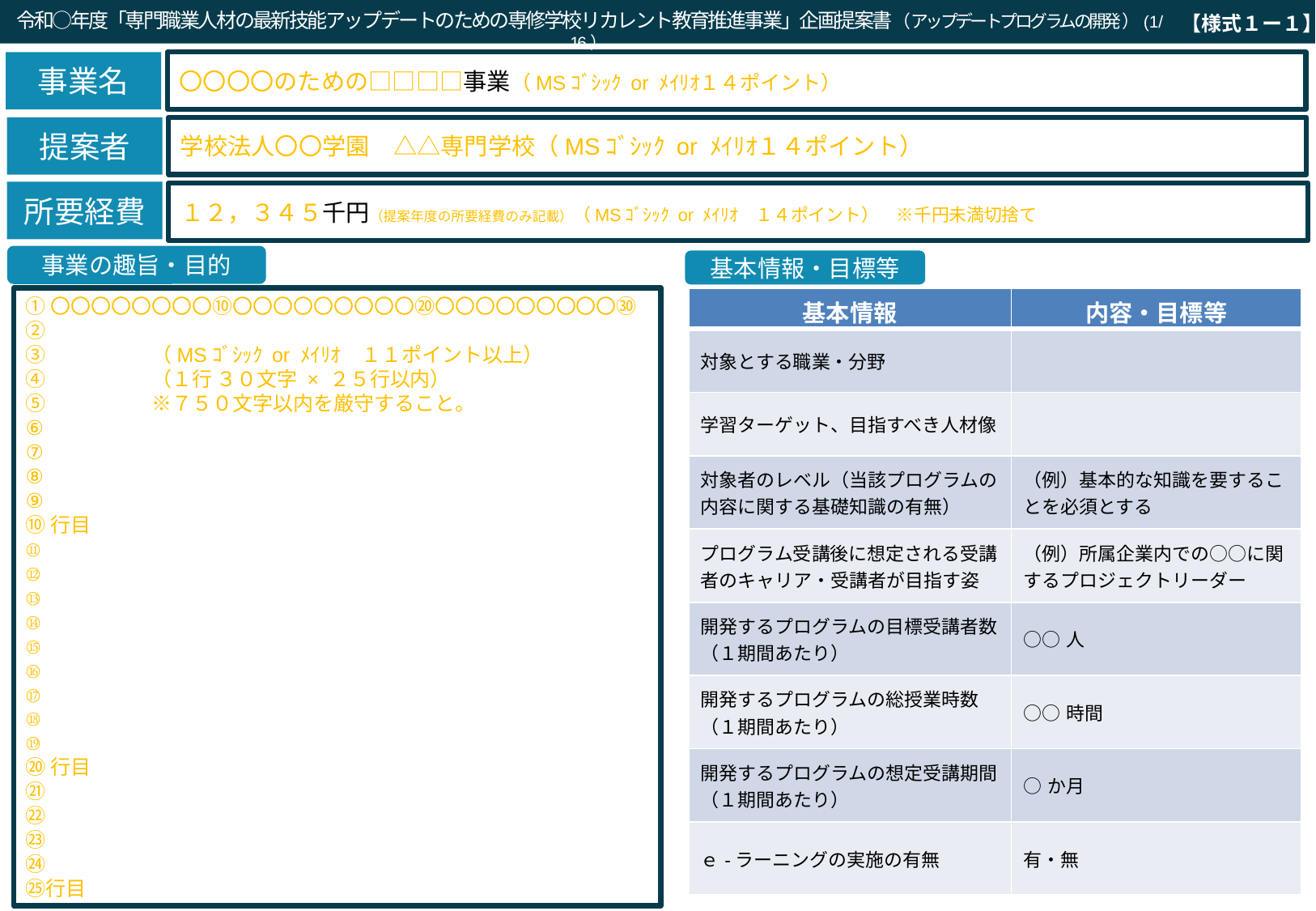

※「当該ページ／全体ページ数」を記載すること（以下同じ）
　（当該ページ数は自動的に入力されます。
　全体ページは置換機能で変換すれば一括で変更できます）

令和○年度「専門職業人材の最新技能アップデートのための専修学校リカレント教育推進事業」企画提案書（アップデートプログラムの開発）(1/16）
【様式１ー１】
事業名
〇〇〇〇のための□□□□事業（MSｺﾞｼｯｸ or ﾒｲﾘｵ１４ポイント）
提案者
学校法人〇〇学園　△△専門学校（MSｺﾞｼｯｸ or ﾒｲﾘｵ１４ポイント）
所要経費
１２，３４５千円（提案年度の所要経費のみ記載）（MSｺﾞｼｯｸ or ﾒｲﾘｵ　１４ポイント）　※千円未満切捨て
事業の趣旨・目的
基本情報・目標等
①〇〇〇〇〇〇〇〇⑩〇〇〇〇〇〇〇〇〇⑳〇〇〇〇〇〇〇〇〇㉚
②
③　　　　　（MSｺﾞｼｯｸ or ﾒｲﾘｵ　１１ポイント以上）
④　　　　　（１行 ３０文字 × ２５行以内）
⑤　　　　　※７５０文字以内を厳守すること。
⑥
⑦
⑧
⑨
⑩行目
⑪
⑫
⑬
⑭
⑮
⑯
⑰
⑱
⑲
⑳行目
㉑
㉒
㉓
㉔
㉕行目

| 基本情報 | 内容・目標等 |
| --- | --- |
| 対象とする職業・分野 |  |
| 学習ターゲット、目指すべき人材像 |  |
| 対象者のレベル（当該プログラムの内容に関する基礎知識の有無） | （例）基本的な知識を要することを必須とする |
| プログラム受講後に想定される受講者のキャリア・受講者が目指す姿 | （例）所属企業内での○○に関するプロジェクトリーダー |
| 開発するプログラムの目標受講者数 （１期間あたり） | ○○人 |
| 開発するプログラムの総授業時数 （１期間あたり） | ○○時間 |
| 開発するプログラムの想定受講期間 （１期間あたり） | ○か月 |
| ｅ-ラーニングの実施の有無 | 有・無 |